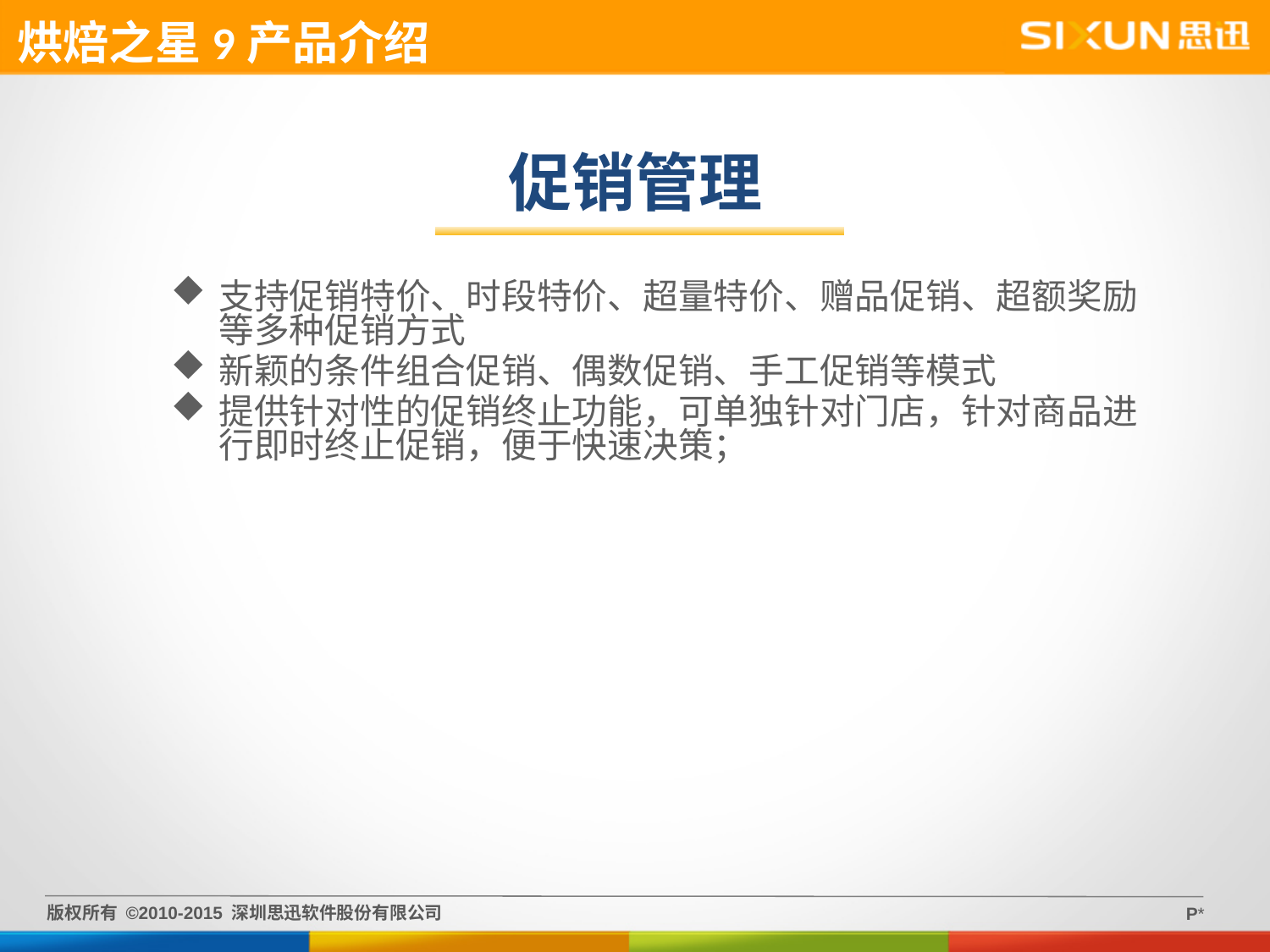

烘焙之星9产品介绍
促销管理

支持促销特价、时段特价、超量特价、赠品促销、超额奖励 等多种促销方式
新颖的条件组合促销、偶数促销、手工促销等模式
提供针对性的促销终止功能，可单独针对门店，针对商品进行即时终止促销，便于快速决策；
版权所有 ©2010-2015 深圳思迅软件股份有限公司

P*